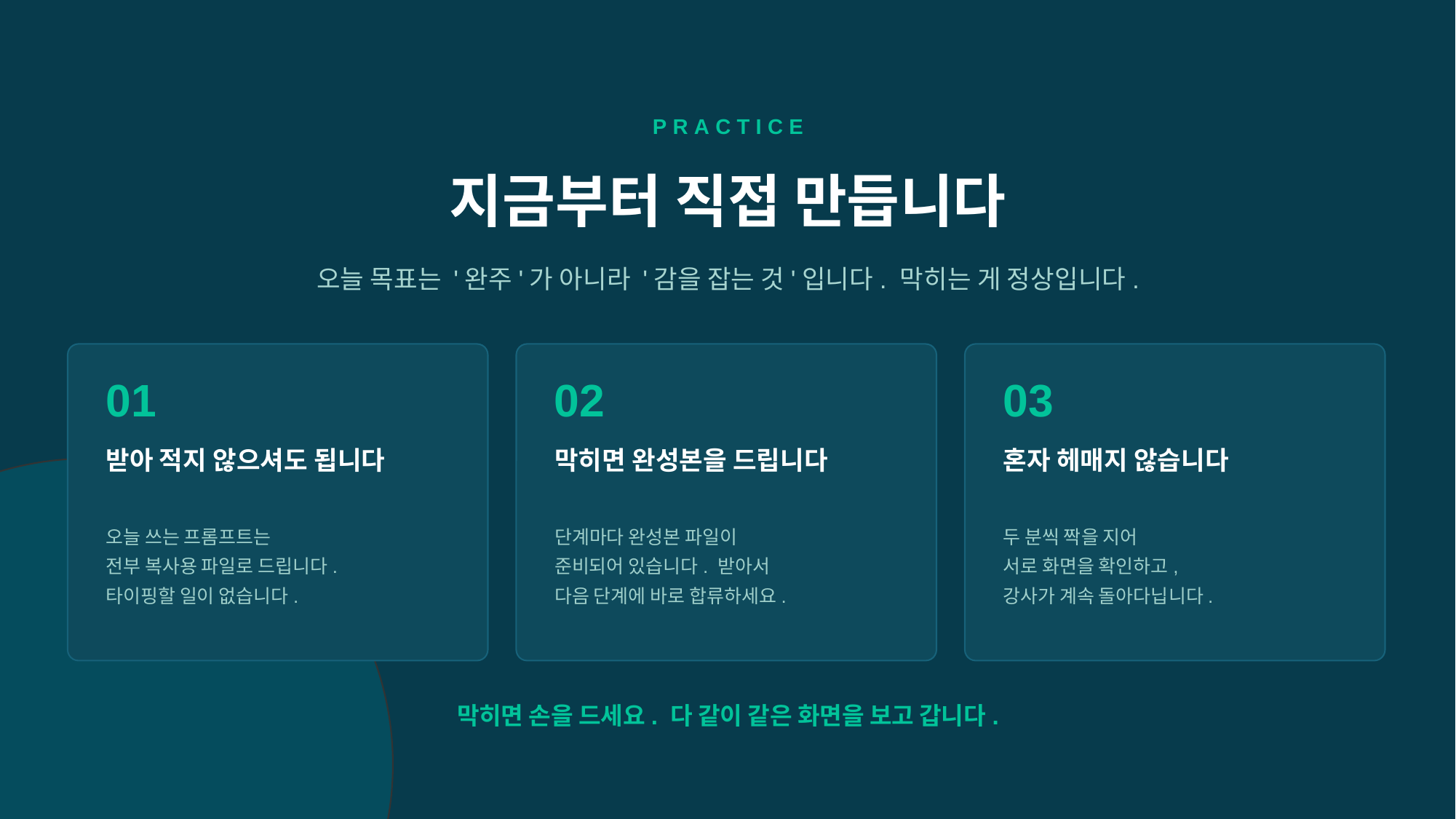

PRACTICE
지금부터 직접 만듭니다
오늘 목표는 '완주'가 아니라 '감을 잡는 것'입니다. 막히는 게 정상입니다.

01
02
03
받아 적지 않으셔도 됩니다
막히면 완성본을 드립니다
혼자 헤매지 않습니다

오늘 쓰는 프롬프트는
전부 복사용 파일로 드립니다.
타이핑할 일이 없습니다.
단계마다 완성본 파일이
준비되어 있습니다. 받아서
다음 단계에 바로 합류하세요.
두 분씩 짝을 지어
서로 화면을 확인하고,
강사가 계속 돌아다닙니다.
막히면 손을 드세요. 다 같이 같은 화면을 보고 갑니다.